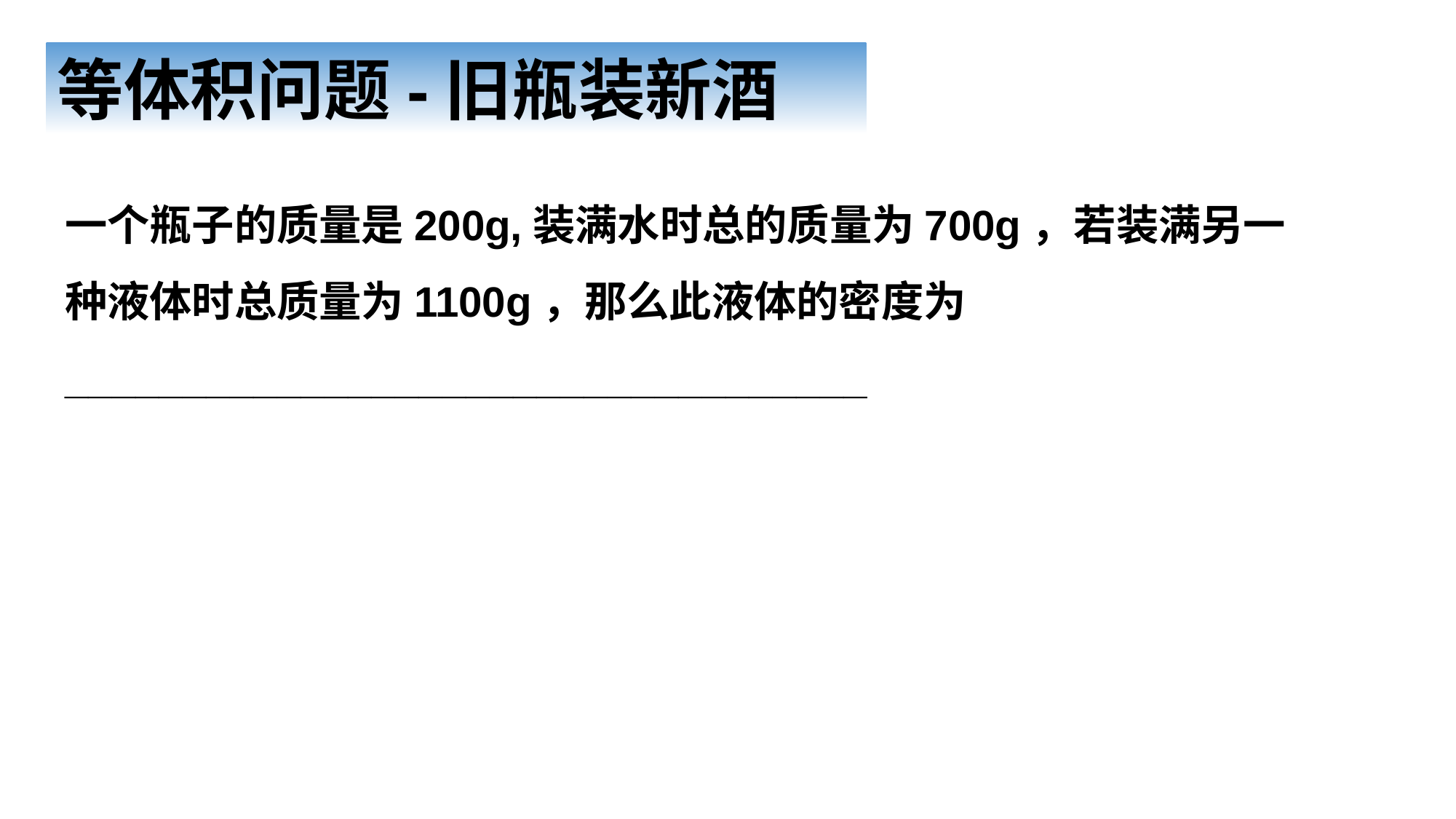

等体积问题-旧瓶装新酒
一个瓶子的质量是200g,装满水时总的质量为700g，若装满另一种液体时总质量为1100g，那么此液体的密度为__________________________________